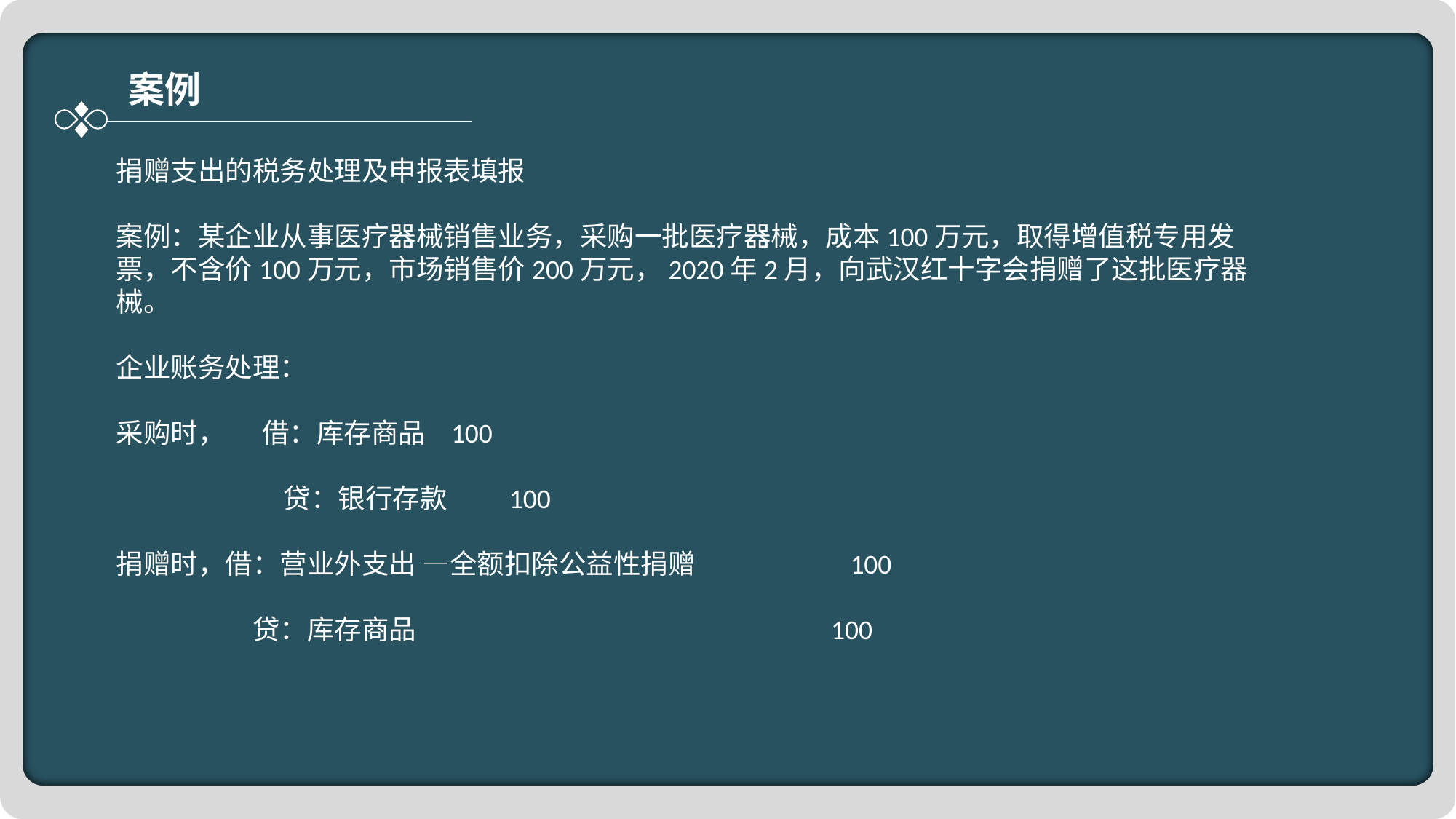

案例

捐赠支出的税务处理及申报表填报

案例：某企业从事医疗器械销售业务，采购一批医疗器械，成本100万元，取得增值税专用发票，不含价100万元，市场销售价200万元，2020年2月，向武汉红十字会捐赠了这批医疗器械。

企业账务处理：

采购时，      借：库存商品   100

                          贷：银行存款         100

捐赠时，借：营业外支出 —全额扣除公益性捐赠                        100

                     贷：库存商品                                                                  100